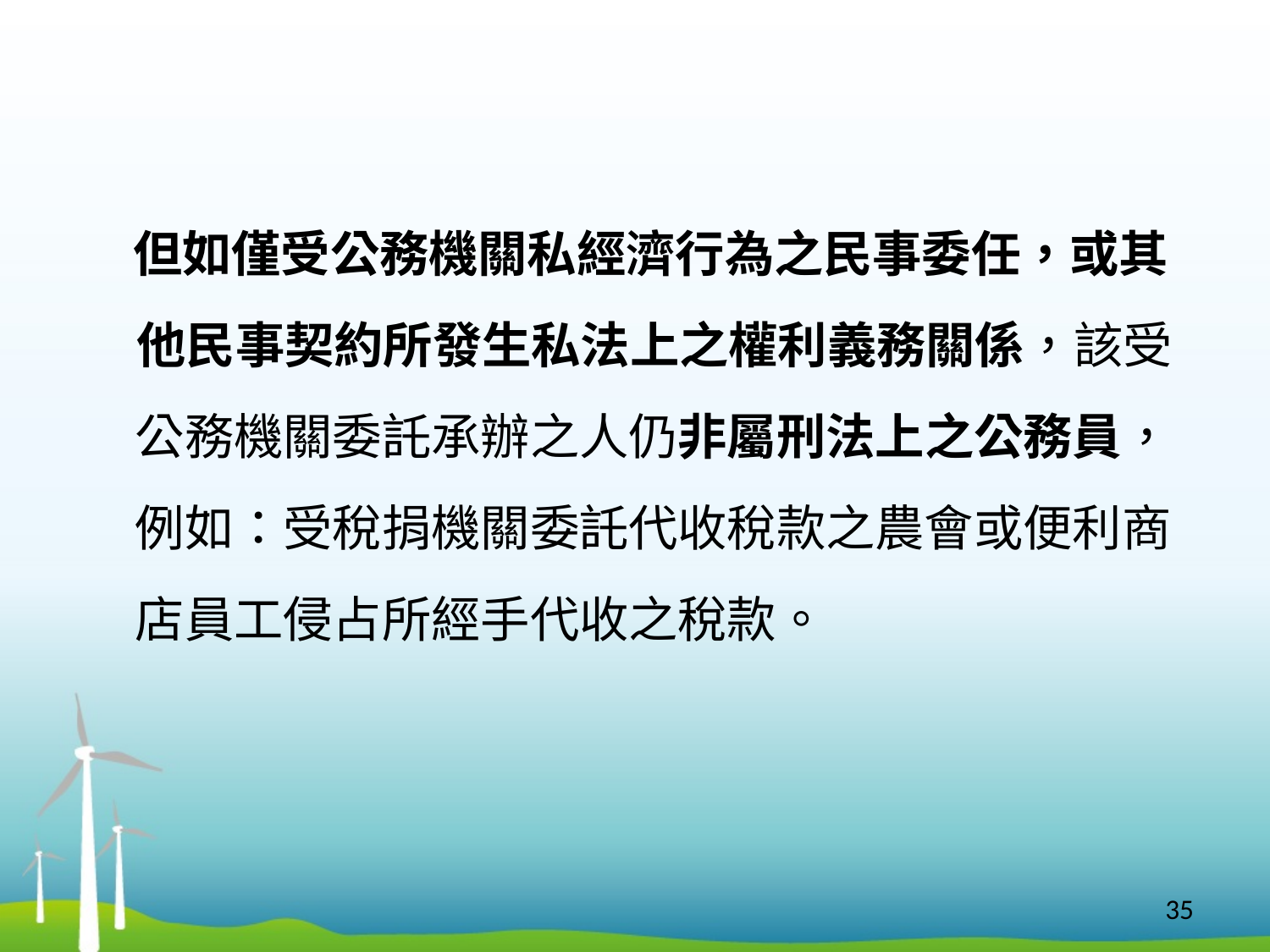

但如僅受公務機關私經濟行為之民事委任，或其
      他民事契約所發生私法上之權利義務關係，該受
      公務機關委託承辦之人仍非屬刑法上之公務員，
      例如：受稅捐機關委託代收稅款之農會或便利商
      店員工侵占所經手代收之稅款。

35